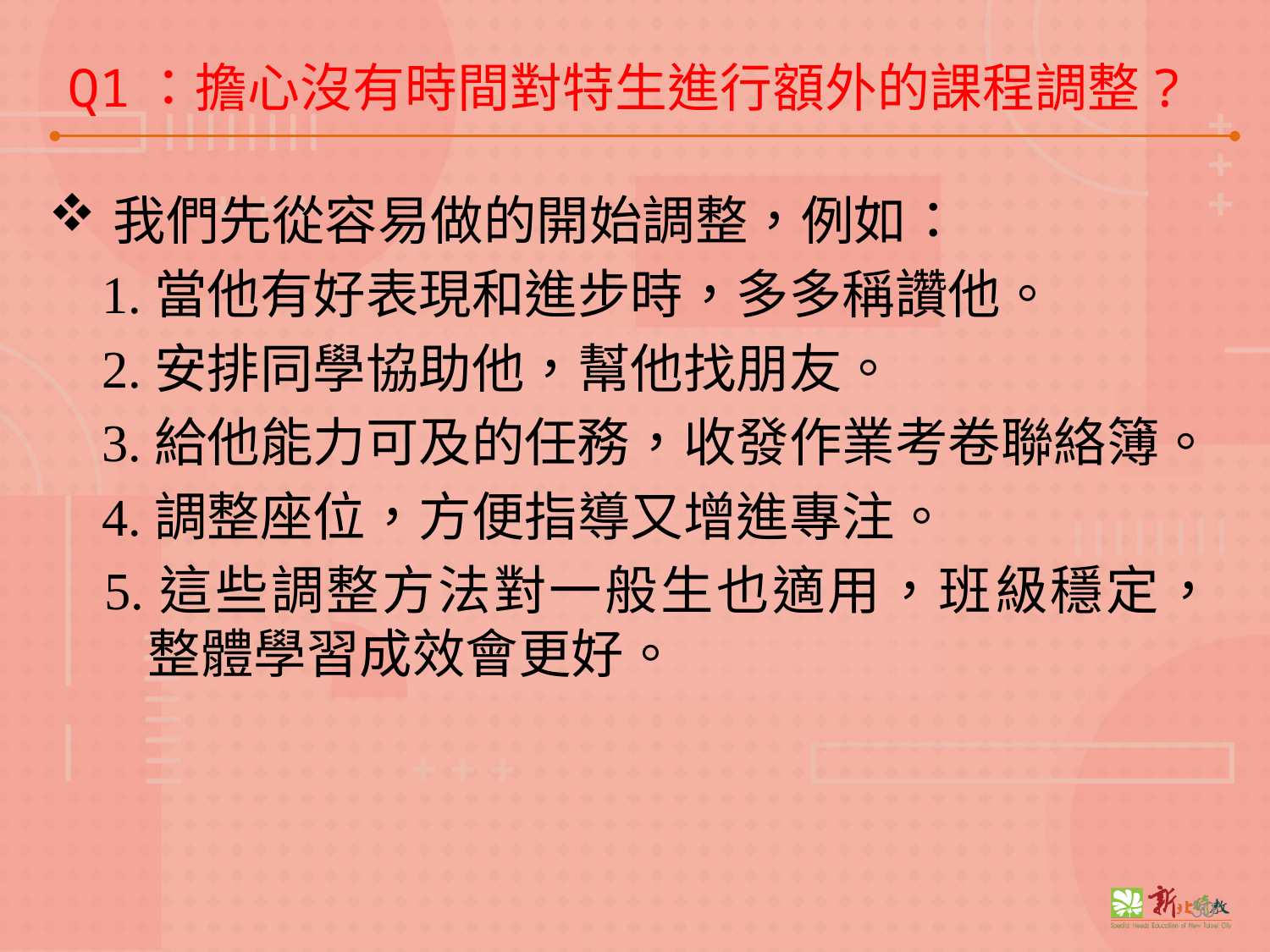

# Q1：擔心沒有時間對特生進行額外的課程調整?
我們先從容易做的開始調整，例如：
    1.當他有好表現和進步時，多多稱讚他。
    2.安排同學協助他，幫他找朋友。
    3.給他能力可及的任務，收發作業考卷聯絡簿。
    4.調整座位，方便指導又增進專注。
5.這些調整方法對一般生也適用，班級穩定，整體學習成效會更好。

30